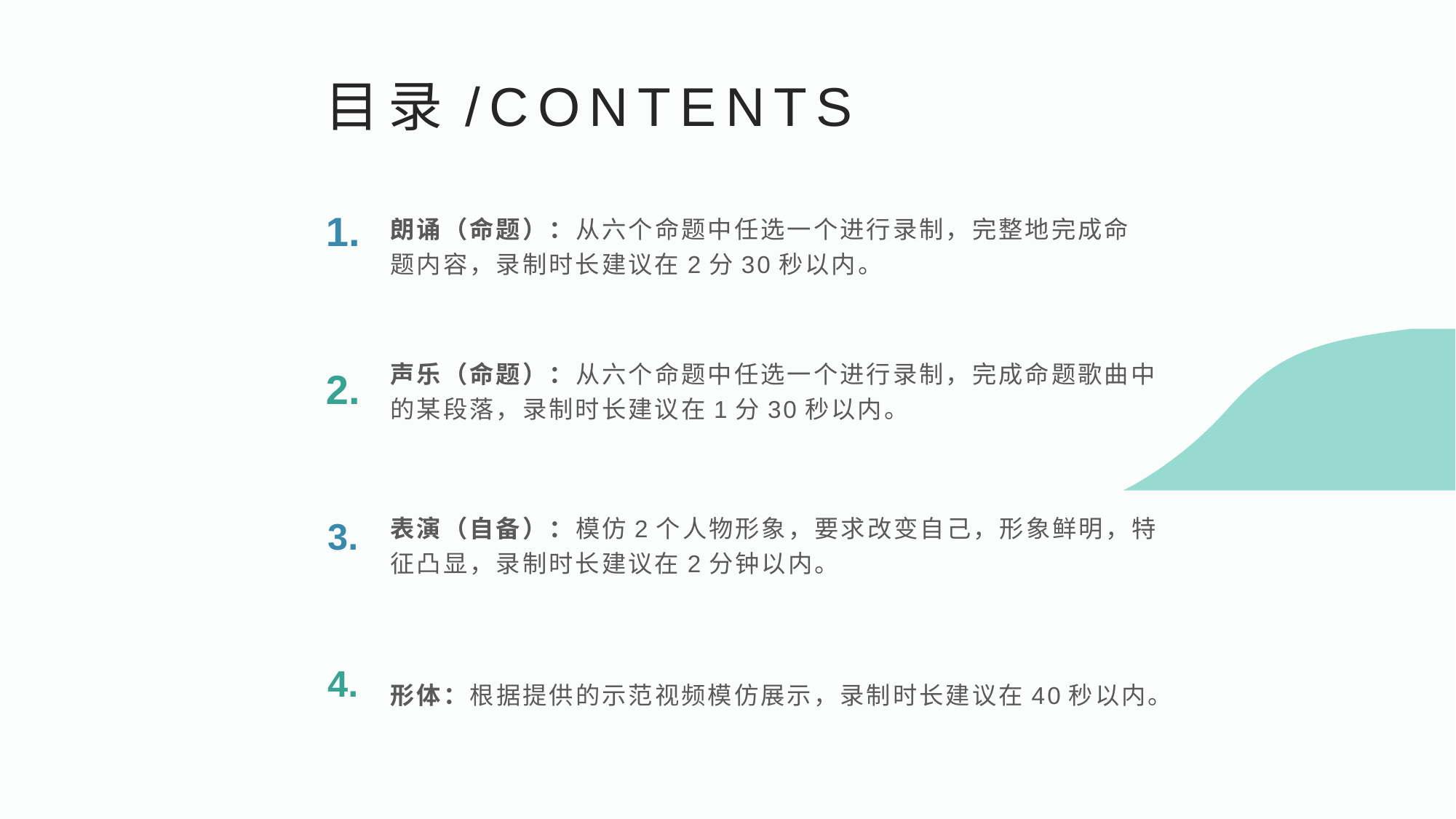

目录/CONTENTS
1.
朗诵（命题）：从六个命题中任选一个进行录制，完整地完成命题内容，录制时长建议在2分30秒以内。
声乐（命题）：从六个命题中任选一个进行录制，完成命题歌曲中的某段落，录制时长建议在1分30秒以内。
2.
表演（自备）：模仿2个人物形象，要求改变自己，形象鲜明，特征凸显，录制时长建议在2分钟以内。
3.
形体：根据提供的示范视频模仿展示，录制时长建议在40秒以内。
4.